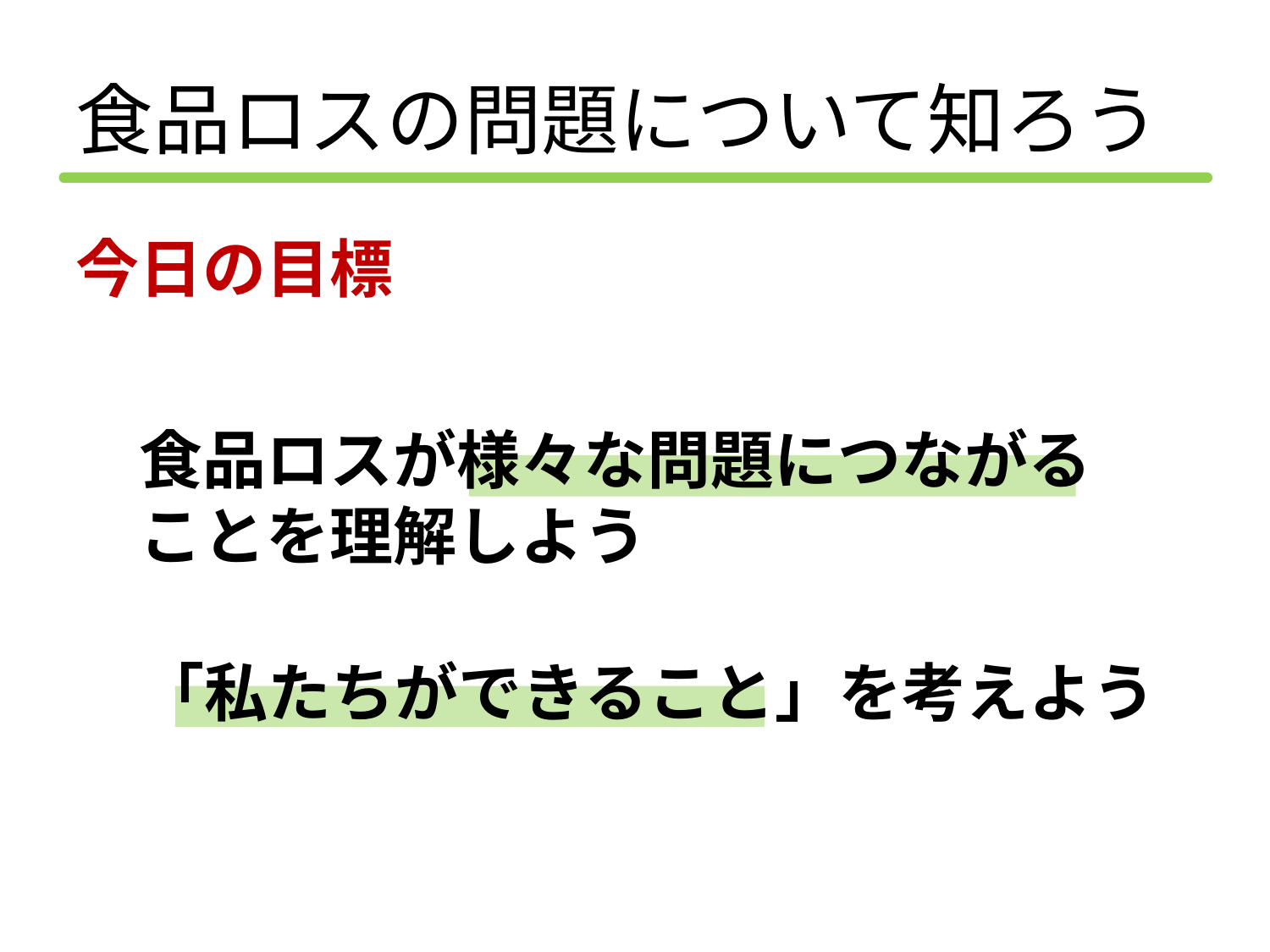

# 食品ロスの問題について知ろう

今日の目標

　食品ロスが様々な問題につながる
　ことを理解しよう

　「私たちができること」を考えよう